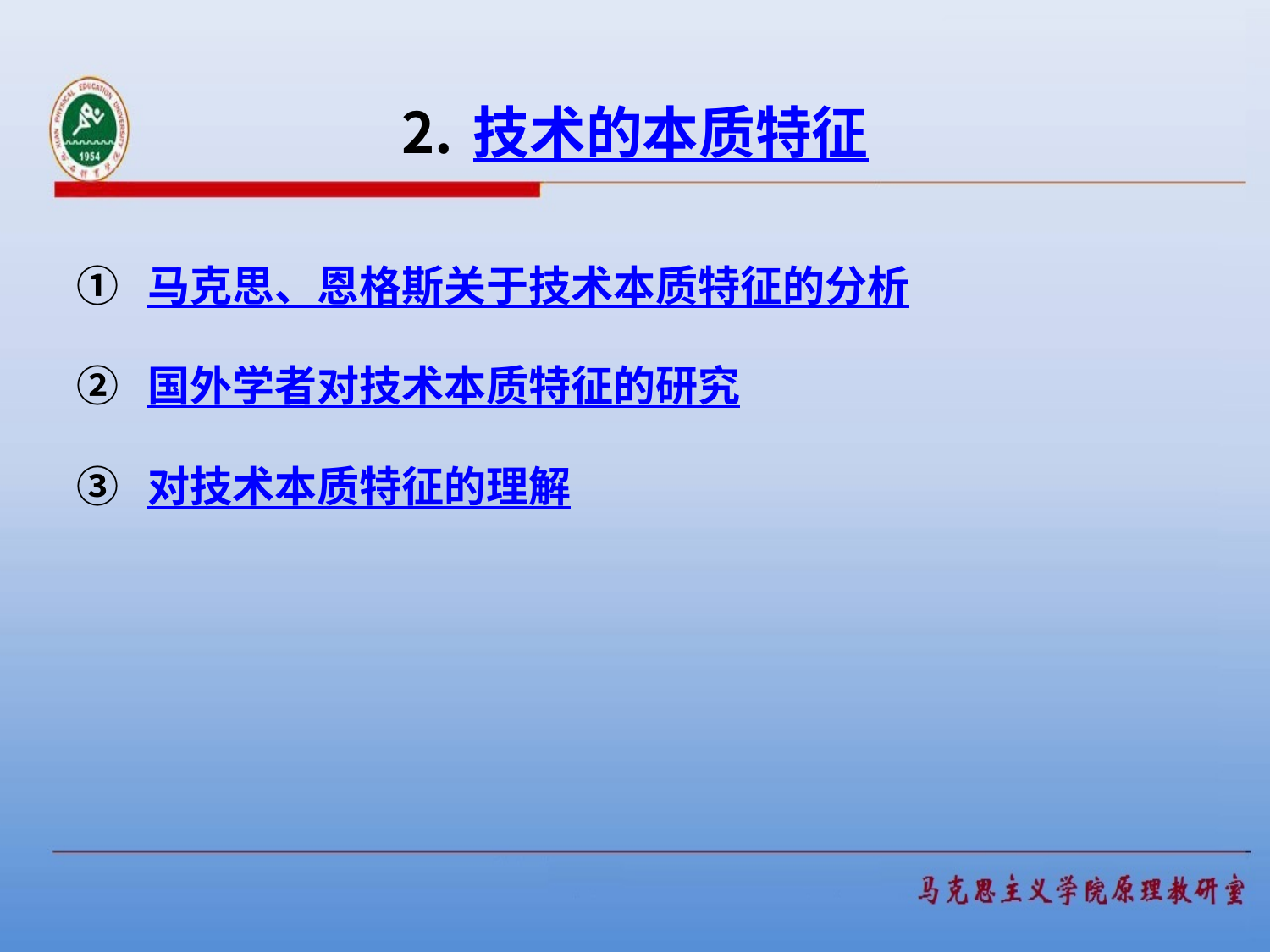

# 技术的本质特征
马克思、恩格斯关于技术本质特征的分析
国外学者对技术本质特征的研究
对技术本质特征的理解